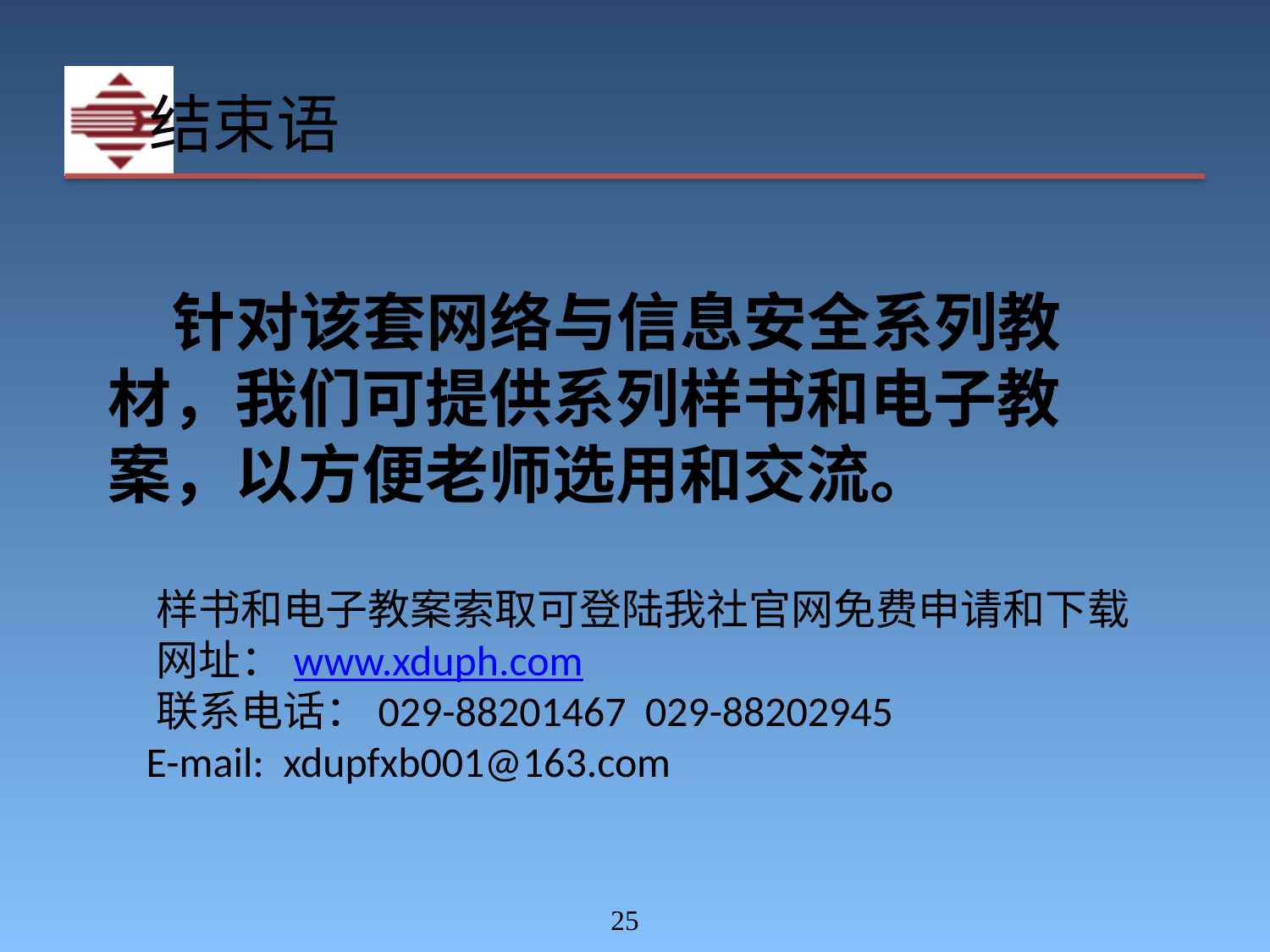

结束语
    针对该套网络与信息安全系列教材，我们可提供系列样书和电子教案，以方便老师选用和交流。
   样书和电子教案索取可登陆我社官网免费申请和下载
   网址：www.xduph.com
   联系电话：029-88201467  029-88202945
   E-mail:  xdupfxb001@163.com

25